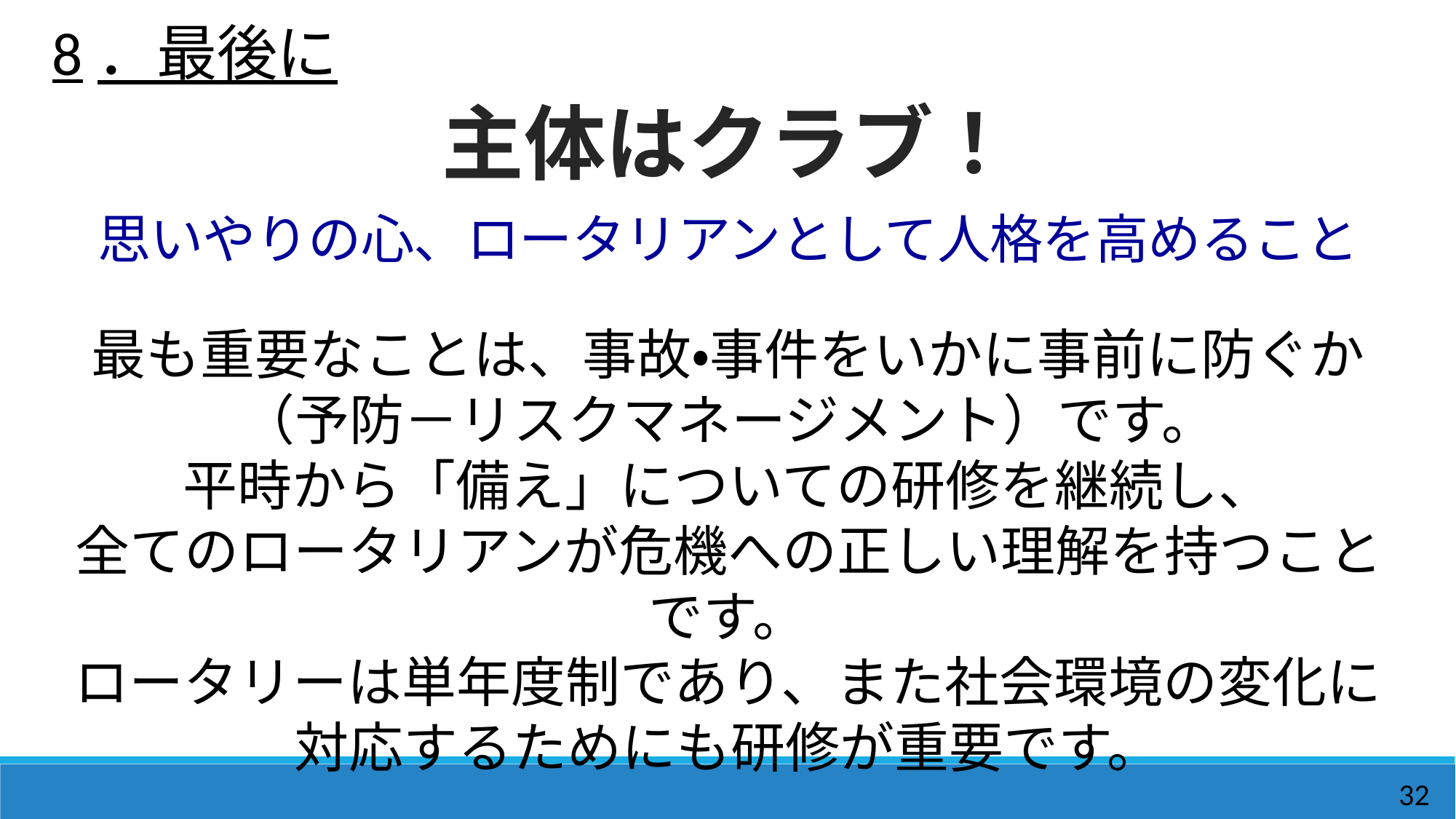

8．最後に
主体はクラブ！
思いやりの心、ロータリアンとして人格を高めること
最も重要なことは、事故・事件をいかに事前に防ぐか
（予防－リスクマネージメント）です。
平時から「備え」についての研修を継続し、
全てのロータリアンが危機への正しい理解を持つことです。
ロータリーは単年度制であり、また社会環境の変化に
対応するためにも研修が重要です。
32